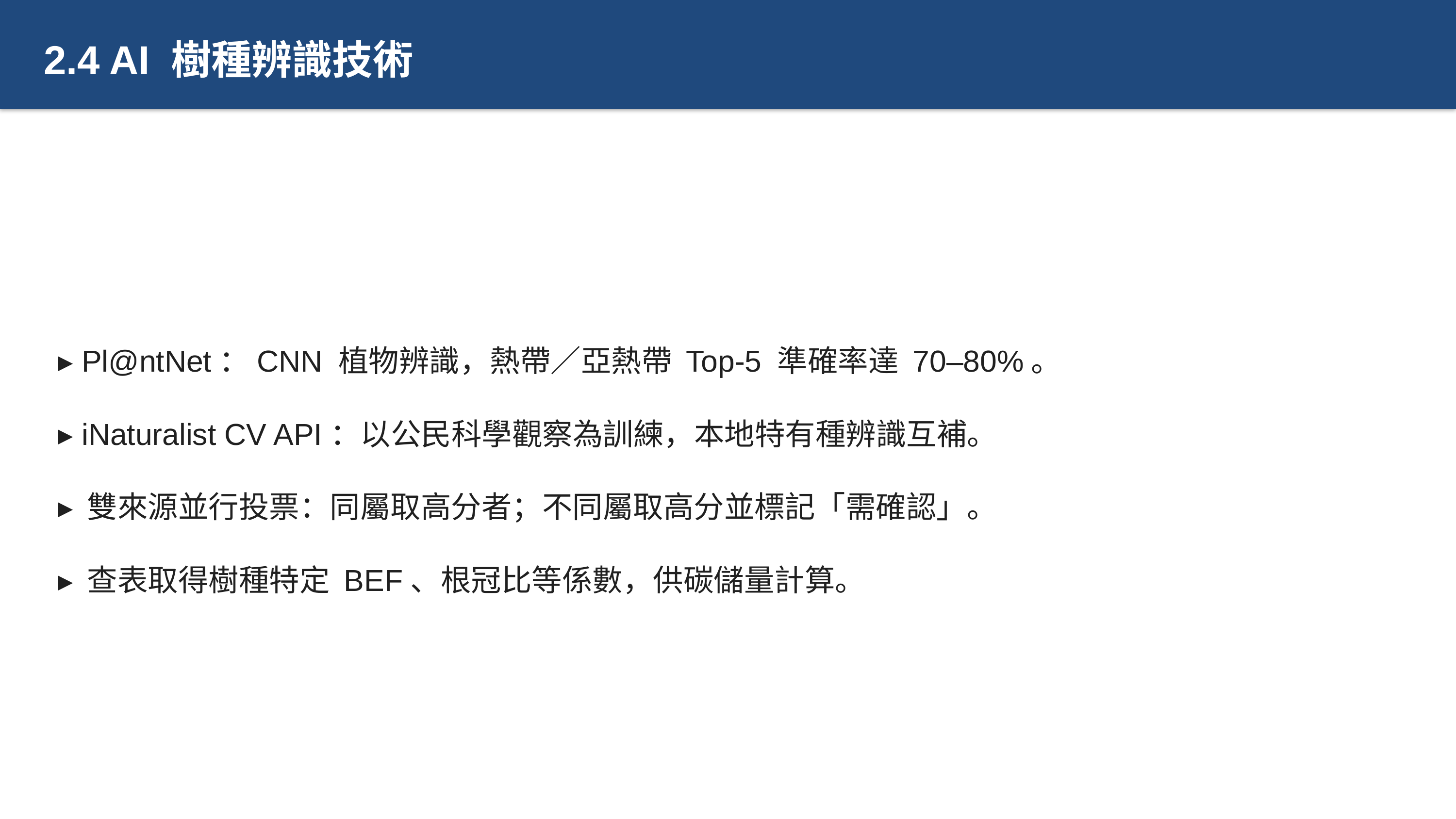

2.4 AI 樹種辨識技術
▸ Pl@ntNet：CNN 植物辨識，熱帶／亞熱帶 Top-5 準確率達 70–80%。
▸ iNaturalist CV API：以公民科學觀察為訓練，本地特有種辨識互補。
▸ 雙來源並行投票：同屬取高分者；不同屬取高分並標記「需確認」。
▸ 查表取得樹種特定 BEF、根冠比等係數，供碳儲量計算。